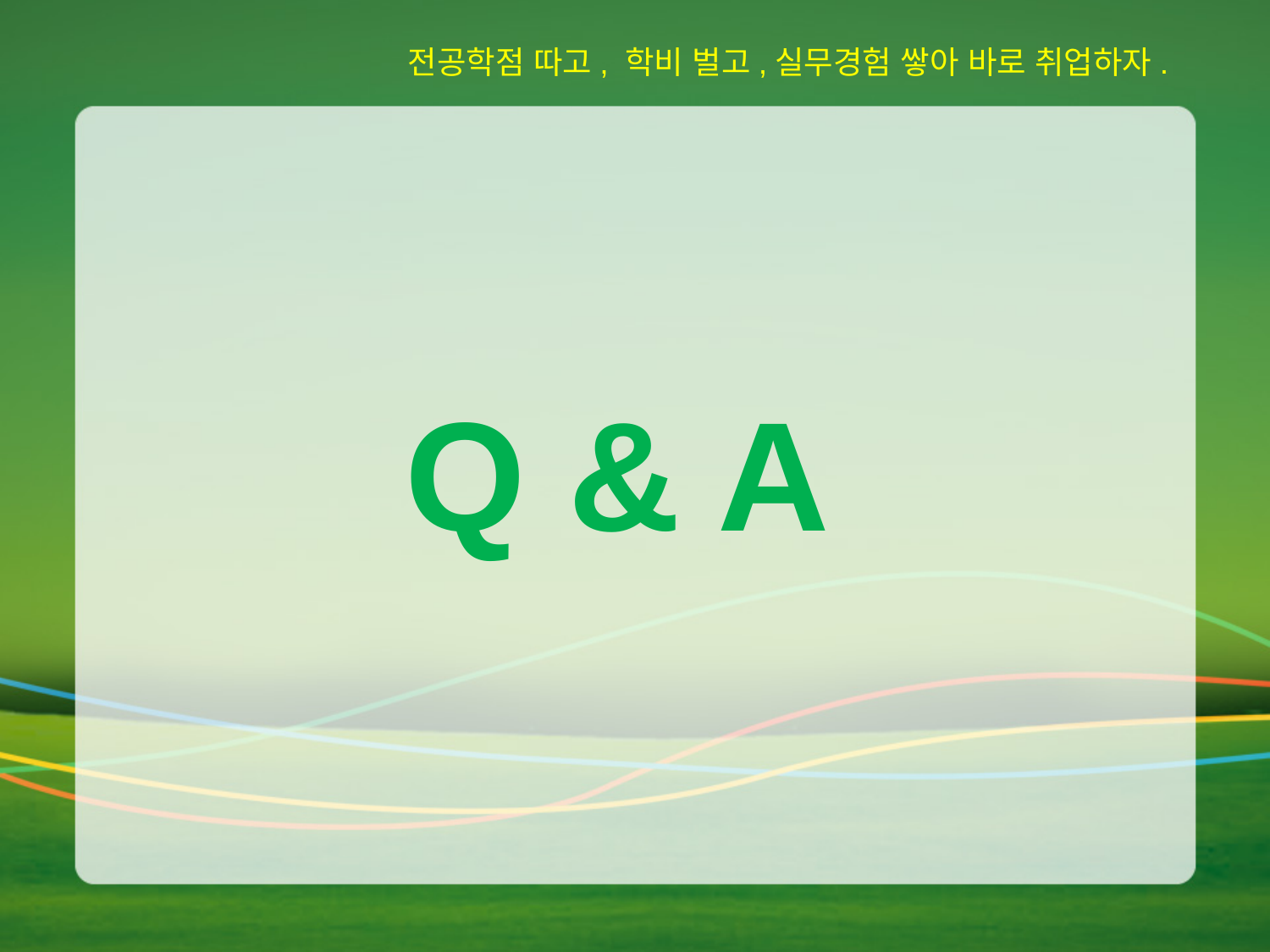

전공학점 따고, 학비 벌고,실무경험 쌓아 바로 취업하자.
Q & A